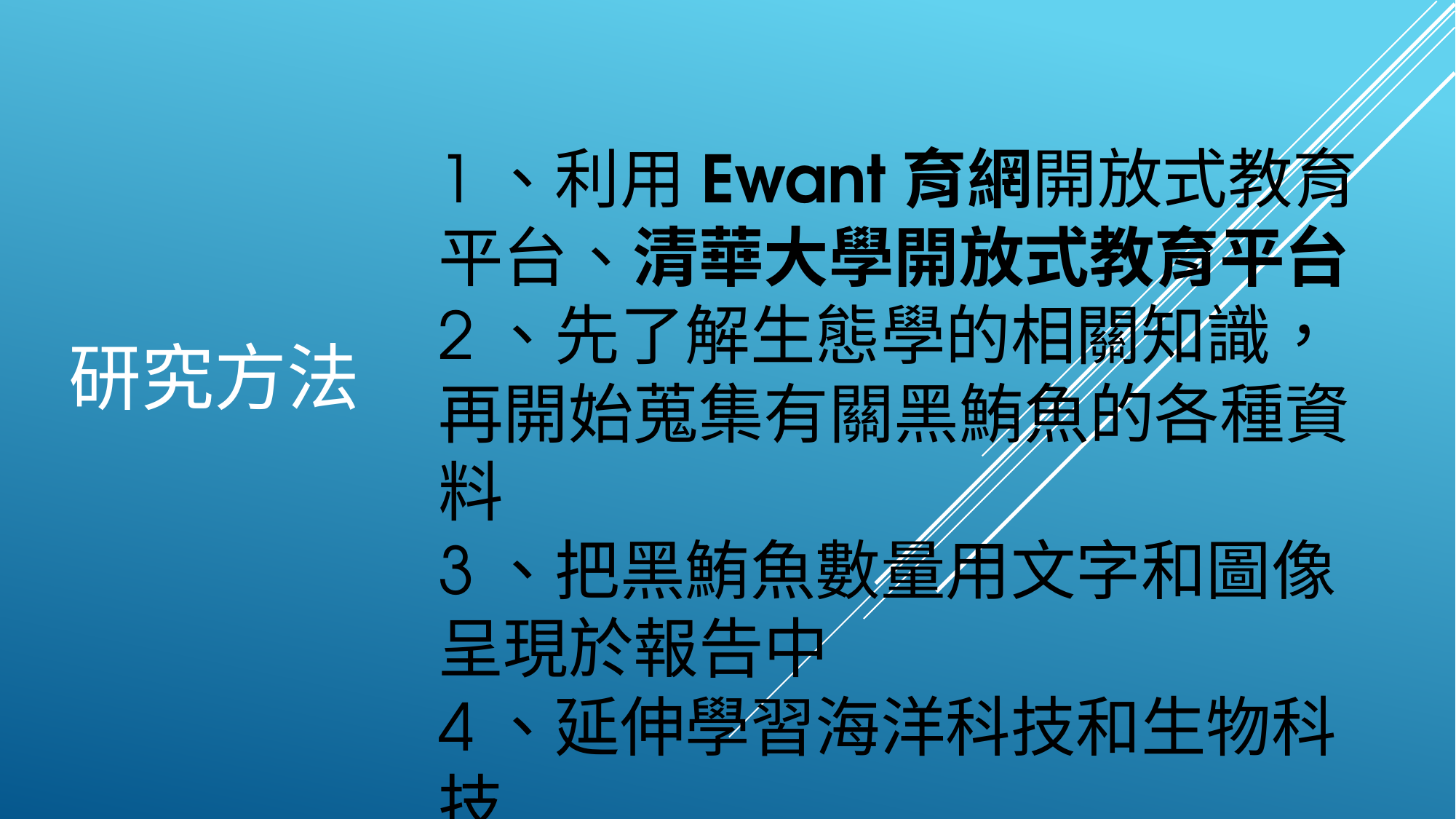

# 研究方法
1、利用Ewant育網開放式教育平台、清華大學開放式教育平台
2、先了解生態學的相關知識，再開始蒐集有關黑鮪魚的各種資料
3、把黑鮪魚數量用文字和圖像呈現於報告中
4、延伸學習海洋科技和生物科技